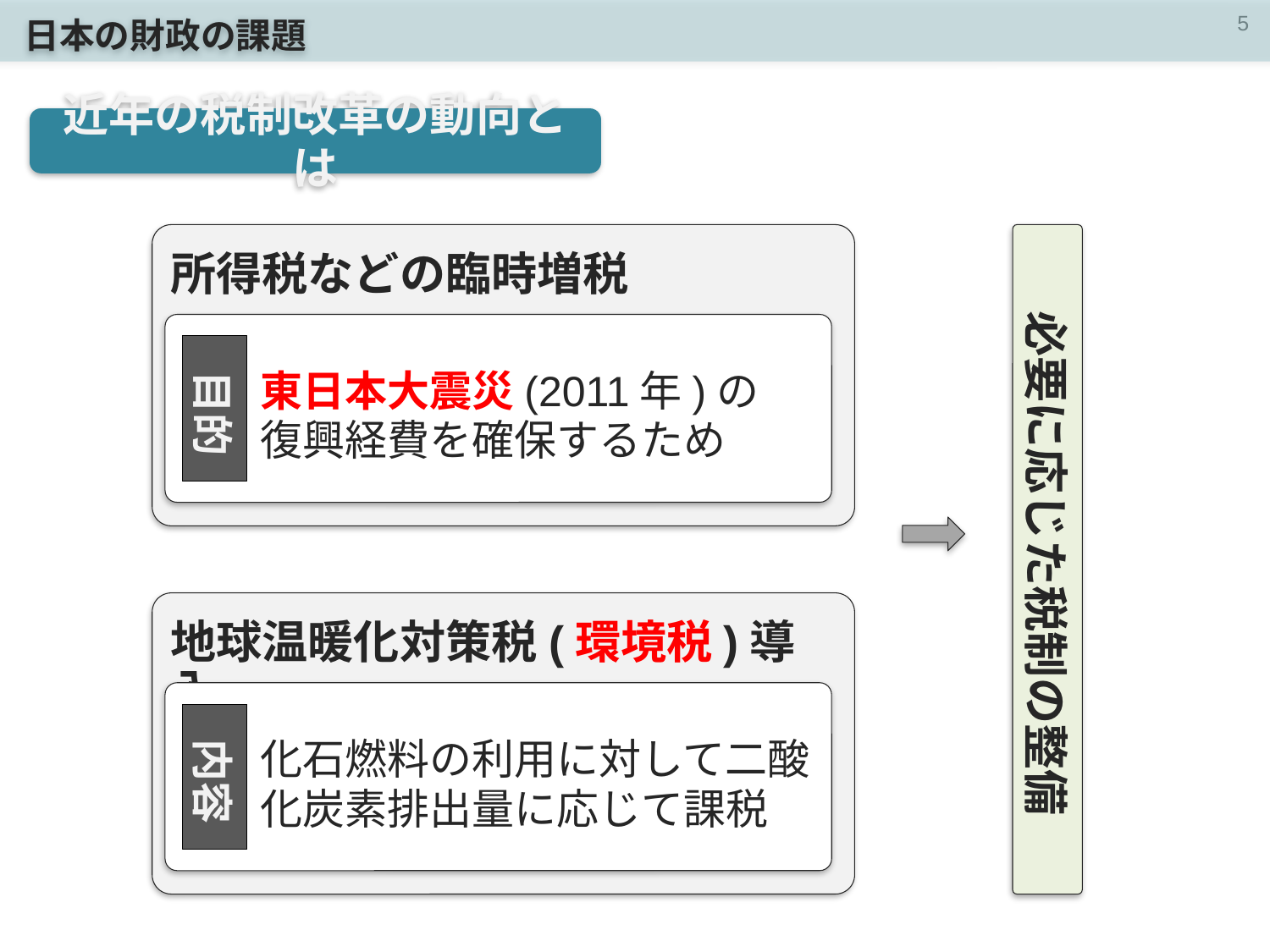

日本の財政の課題
近年の税制改革の動向とは
所得税などの臨時増税
必要に応じた税制の整備
東日本大震災(2011年)の
復興経費を確保するため
目的

地球温暖化対策税(環境税)導入
化石燃料の利用に対して二酸化炭素排出量に応じて課税
内容